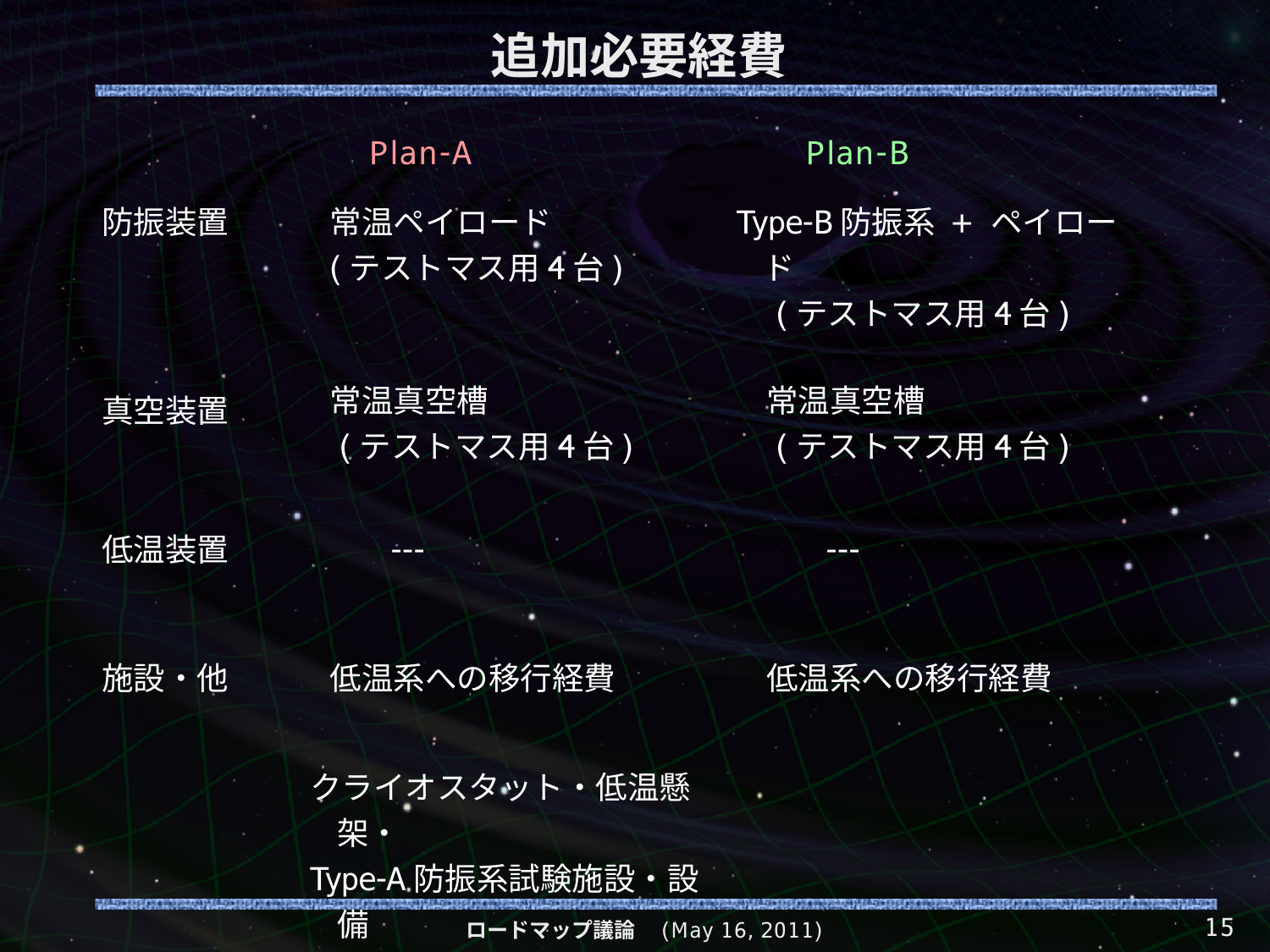

# 追加必要経費
Plan-A
Plan-B
防振装置
常温ペイロード
(テストマス用4台)
Type-B防振系 + ペイロード
    (テストマス用4台)
常温真空槽
 (テストマス用4台)
常温真空槽
 (テストマス用4台)
真空装置
低温装置
---
---
施設・他
低温系への移行経費
低温系への移行経費
クライオスタット・低温懸架・
Type-A防振系試験施設・設備
15
ロードマップ議論　(May 16, 2011)